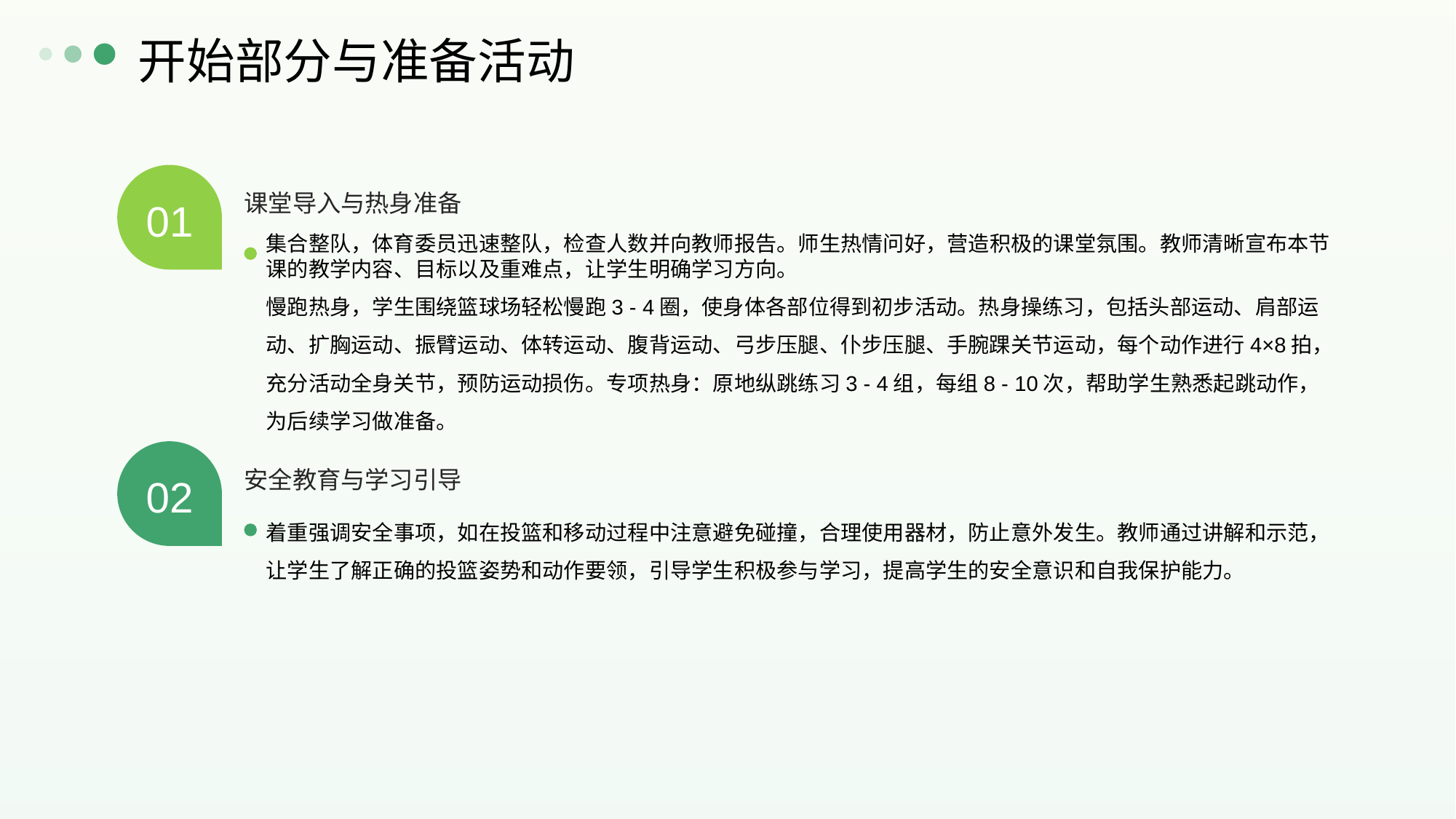

开始部分与准备活动

课堂导入与热身准备
01
集合整队，体育委员迅速整队，检查人数并向教师报告。师生热情问好，营造积极的课堂氛围。教师清晰宣布本节课的教学内容、目标以及重难点，让学生明确学习方向。
慢跑热身，学生围绕篮球场轻松慢跑3 - 4圈，使身体各部位得到初步活动。热身操练习，包括头部运动、肩部运动、扩胸运动、振臂运动、体转运动、腹背运动、弓步压腿、仆步压腿、手腕踝关节运动，每个动作进行4×8拍，充分活动全身关节，预防运动损伤。专项热身：原地纵跳练习3 - 4组，每组8 - 10次，帮助学生熟悉起跳动作，为后续学习做准备。

安全教育与学习引导
02
着重强调安全事项，如在投篮和移动过程中注意避免碰撞，合理使用器材，防止意外发生。教师通过讲解和示范，让学生了解正确的投篮姿势和动作要领，引导学生积极参与学习，提高学生的安全意识和自我保护能力。